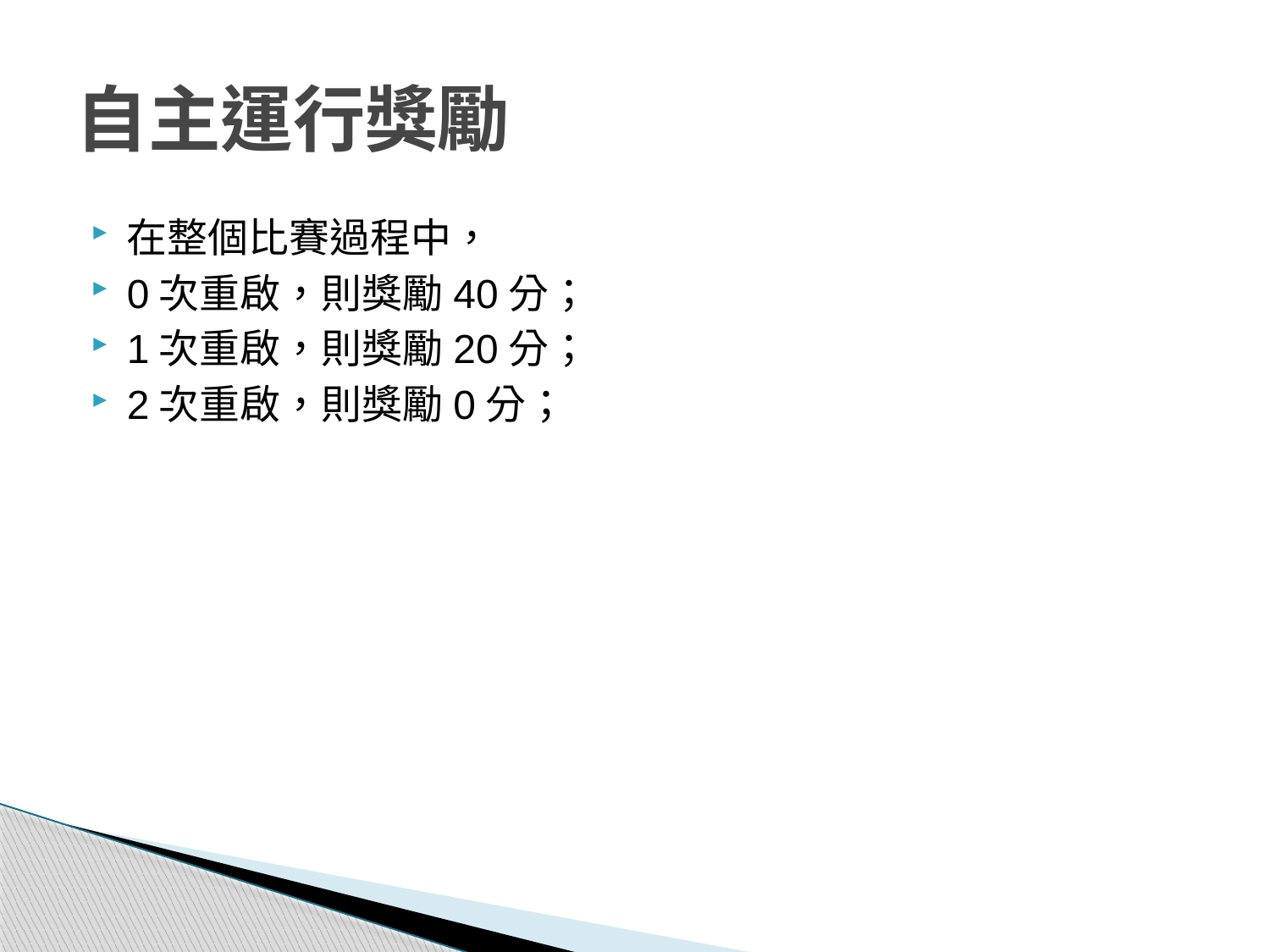

# 自主運行獎勵
在整個比賽過程中，
0次重啟，則獎勵40分；
1次重啟，則獎勵20分；
2次重啟，則獎勵0分；